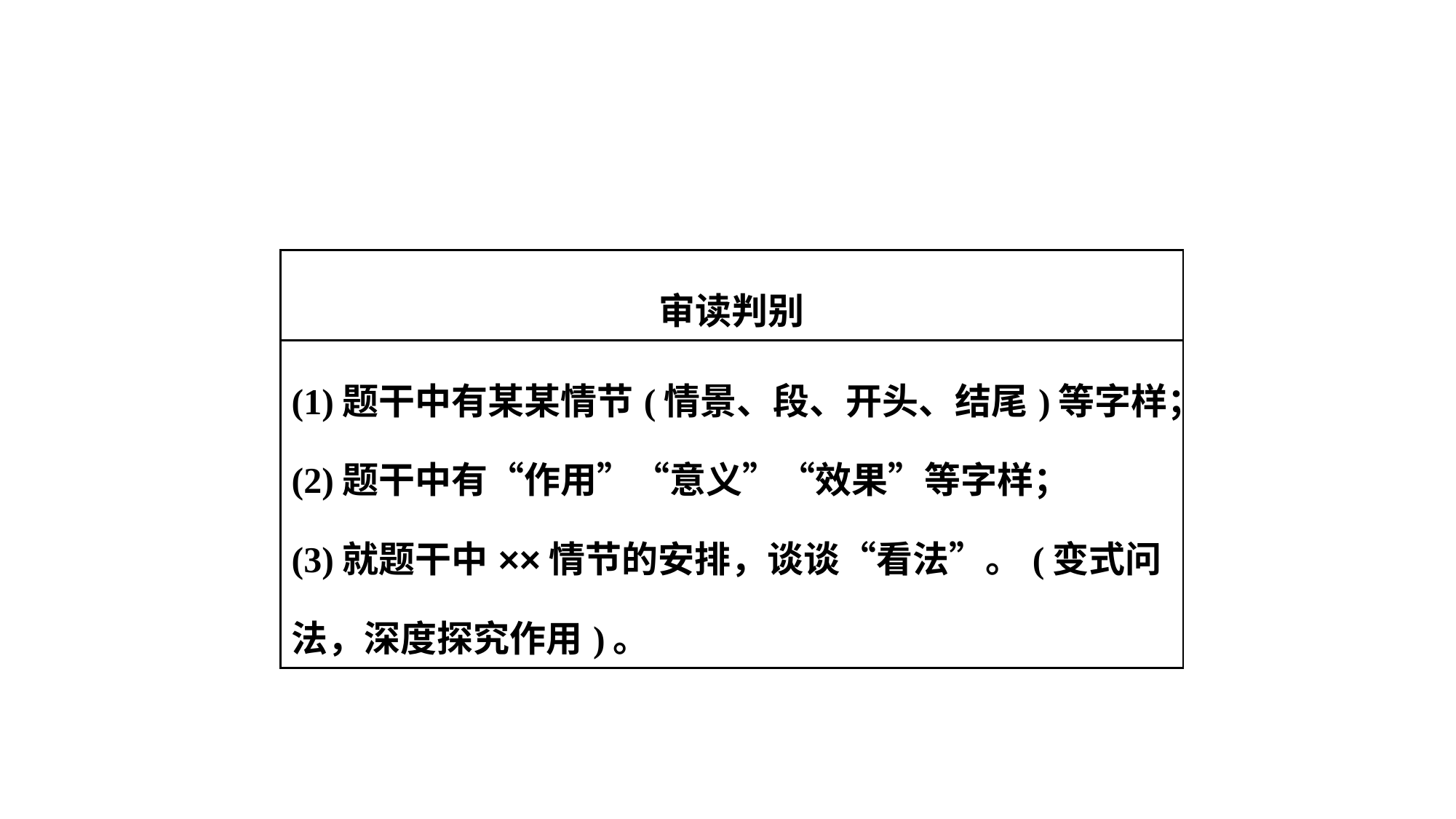

| 审读判别 |
| --- |
| (1)题干中有某某情节(情景、段、开头、结尾)等字样； (2)题干中有“作用”“意义”“效果”等字样； (3)就题干中××情节的安排，谈谈“看法”。(变式问法，深度探究作用)。 |